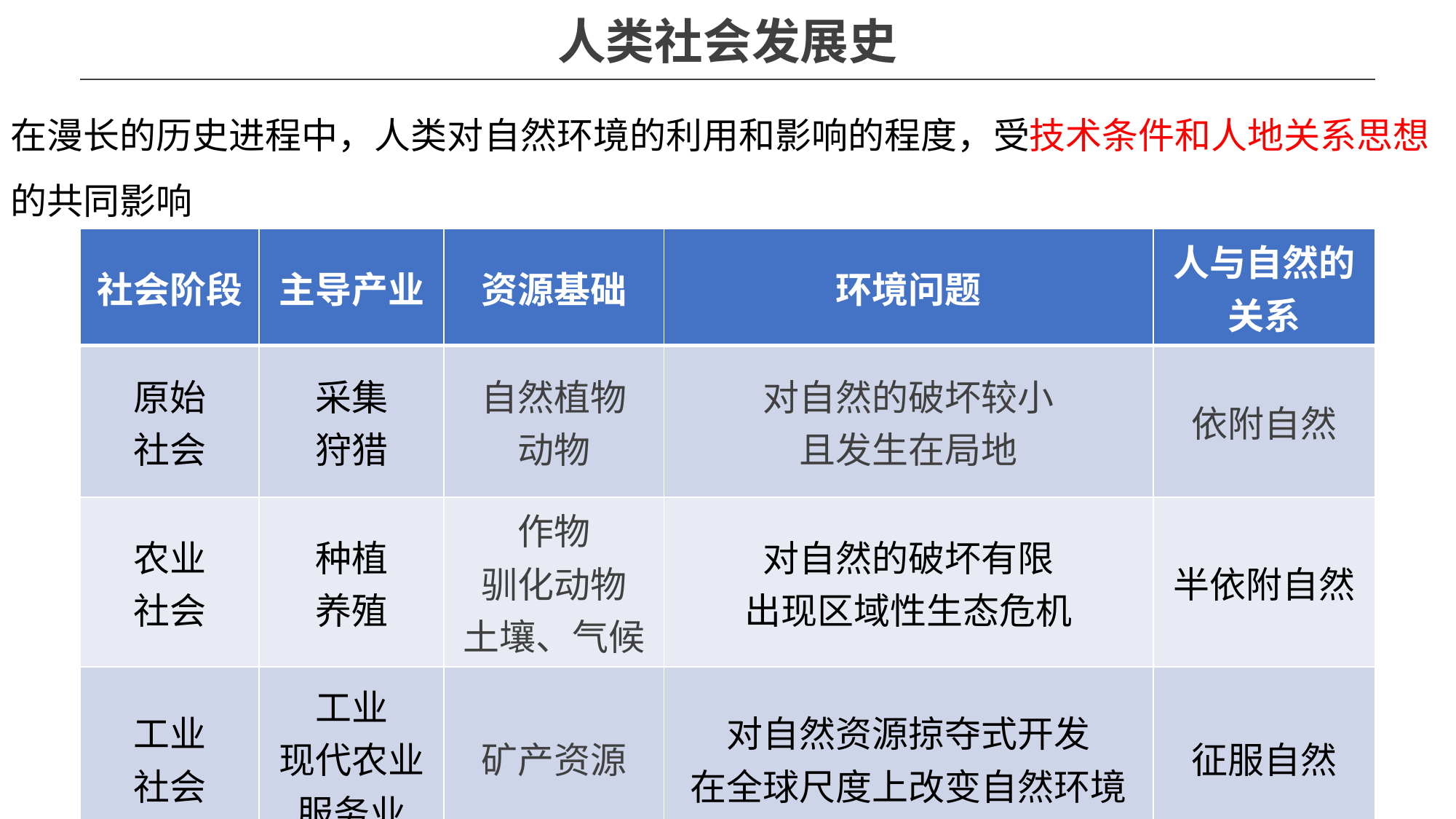

人类社会发展史
在漫长的历史进程中，人类对自然环境的利用和影响的程度，受技术条件和人地关系思想的共同影响
| 社会阶段 | 主导产业 | 资源基础 | 环境问题 | 人与自然的 关系 |
| --- | --- | --- | --- | --- |
| 原始 社会 | 采集 狩猎 | 自然植物 动物 | 对自然的破坏较小 且发生在局地 | 依附自然 |
| 农业 社会 | 种植 养殖 | 作物 驯化动物 土壤、气候 | 对自然的破坏有限 出现区域性生态危机 | 半依附自然 |
| 工业 社会 | 工业 现代农业 服务业 | 矿产资源 | 对自然资源掠夺式开发 在全球尺度上改变自然环境 | 征服自然 |